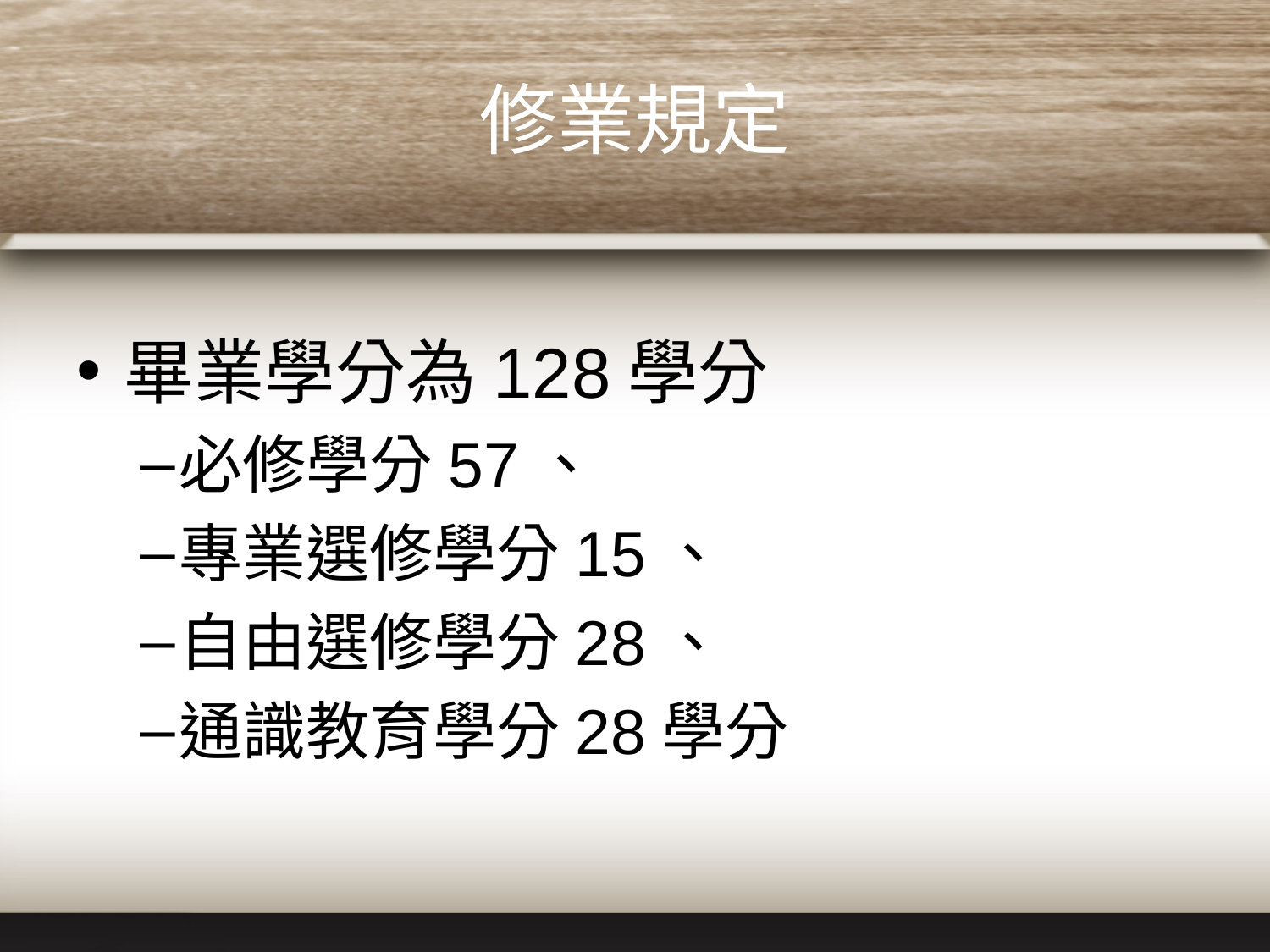

# 修業規定

畢業學分為128學分
必修學分57、
專業選修學分15、
自由選修學分28、
通識教育學分28學分